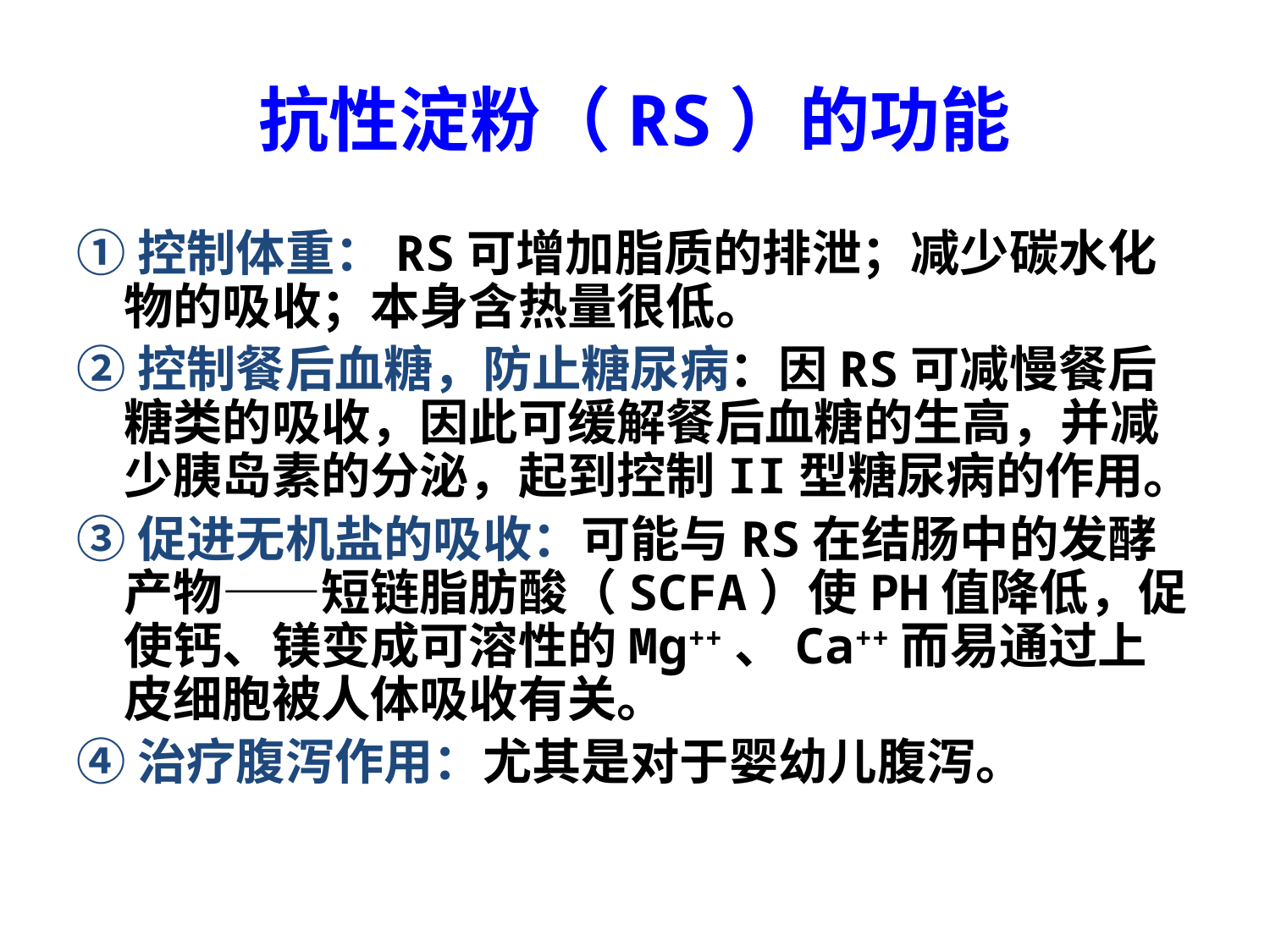

# 抗性淀粉（RS）的功能
①控制体重：RS可增加脂质的排泄；减少碳水化物的吸收；本身含热量很低。
②控制餐后血糖，防止糖尿病：因RS可减慢餐后糖类的吸收，因此可缓解餐后血糖的生高，并减少胰岛素的分泌，起到控制II型糖尿病的作用。
③促进无机盐的吸收：可能与RS在结肠中的发酵产物——短链脂肪酸（SCFA）使PH值降低，促使钙、镁变成可溶性的Mg++、Ca++而易通过上皮细胞被人体吸收有关。
④治疗腹泻作用：尤其是对于婴幼儿腹泻。